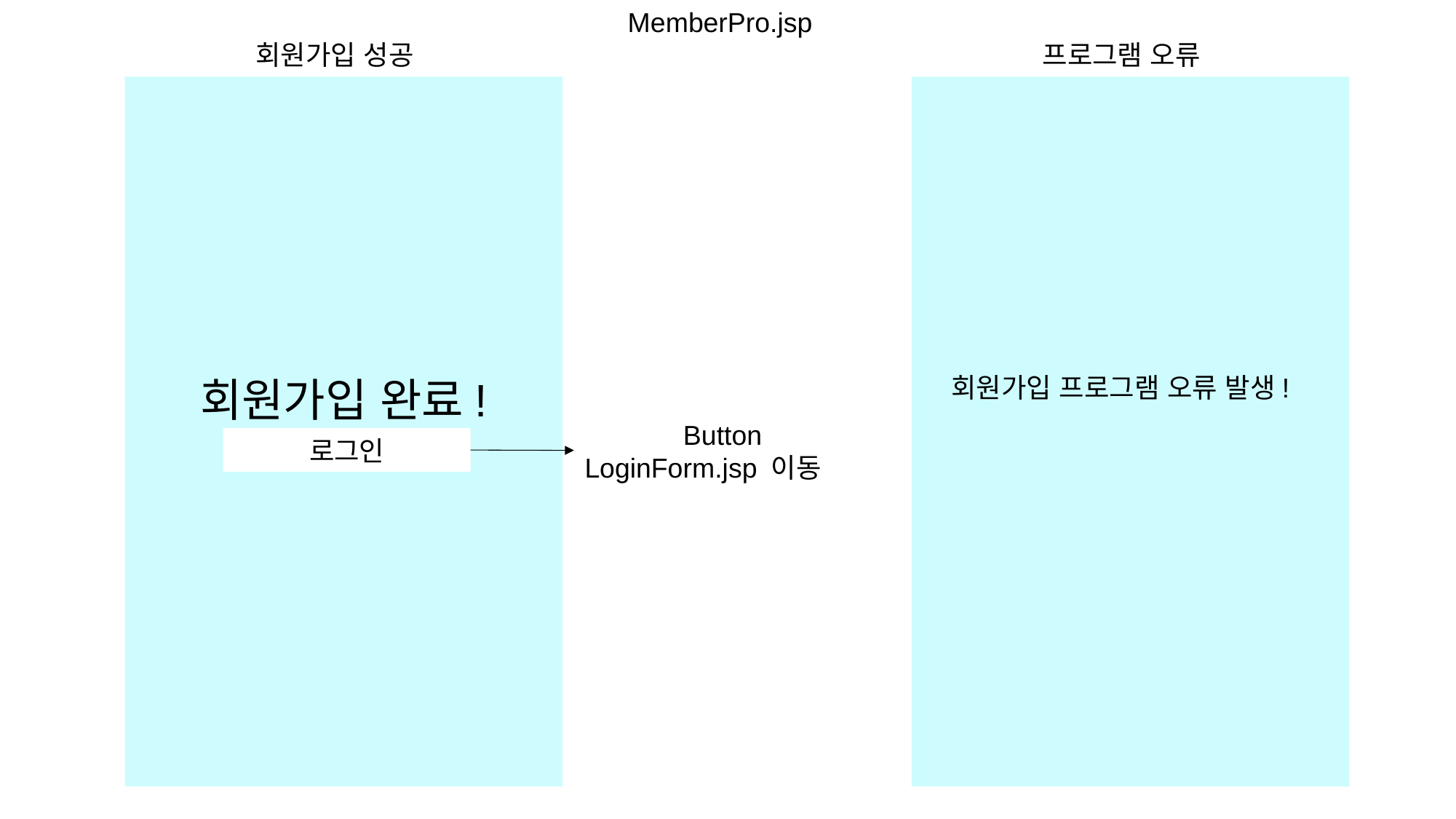

MemberPro.jsp
회원가입 성공
프로그램 오류

회원가입 완료!
회원가입 프로그램 오류 발생!
Button
LoginForm.jsp 이동
로그인